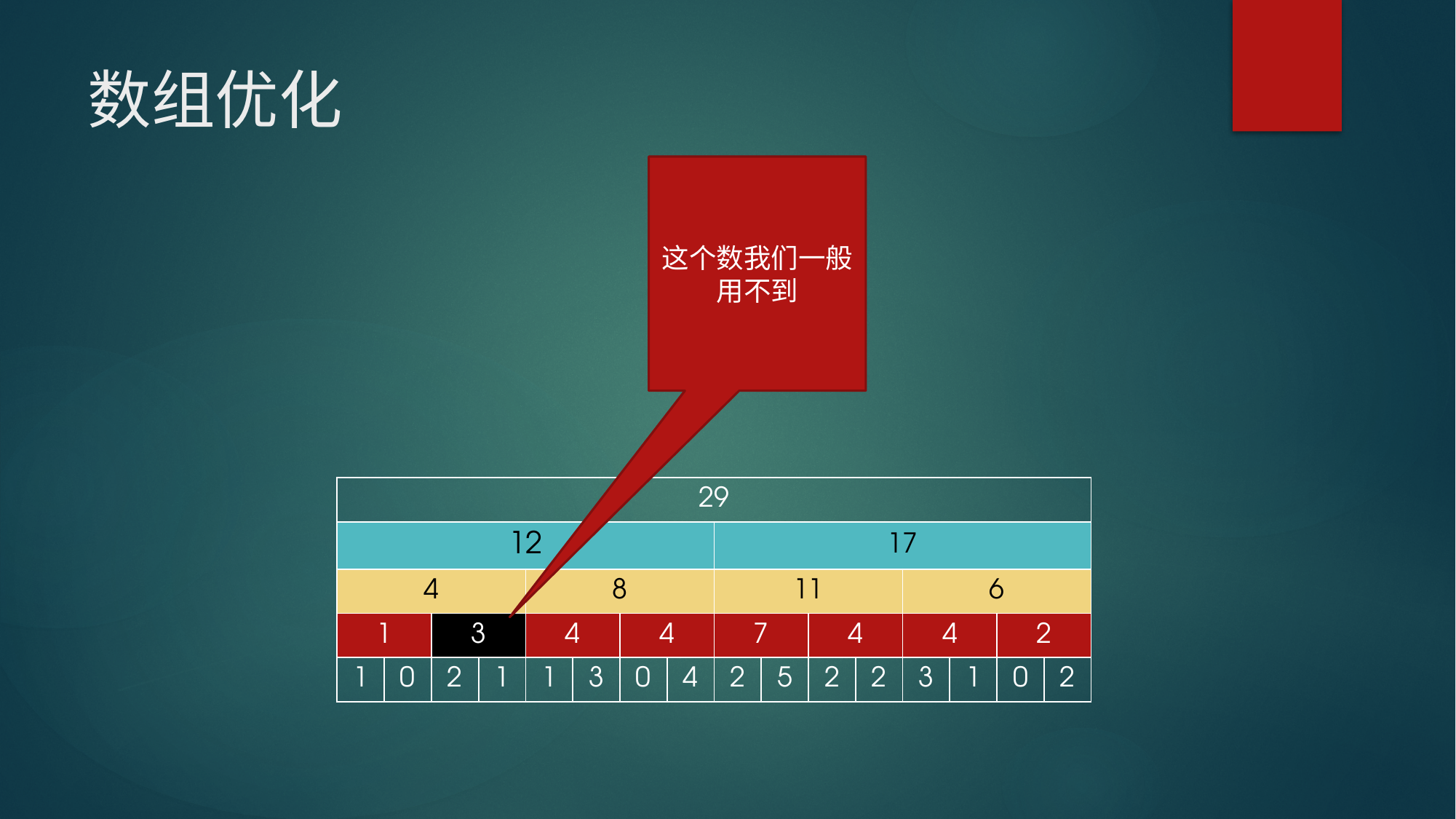

# 数组优化
这个数我们一般用不到
|  |  |  |  |  |  |  |  |  |  |  |  |  |  |  |  |
| --- | --- | --- | --- | --- | --- | --- | --- | --- | --- | --- | --- | --- | --- | --- | --- |
| 29 |  |  |  |  |  |  |  |  |  |  |  |  |  |  |  |
| 12 |  |  |  |  |  |  |  | 17 |  |  |  |  |  |  |  |
| 4 |  |  |  | 8 |  |  |  | 11 |  |  |  | 6 |  |  |  |
| 1 |  | 3 |  | 4 |  | 4 |  | 7 |  | 4 |  | 4 |  | 2 |  |
| 1 | 0 | 2 | 1 | 1 | 3 | 0 | 4 | 2 | 5 | 2 | 2 | 3 | 1 | 0 | 2 |